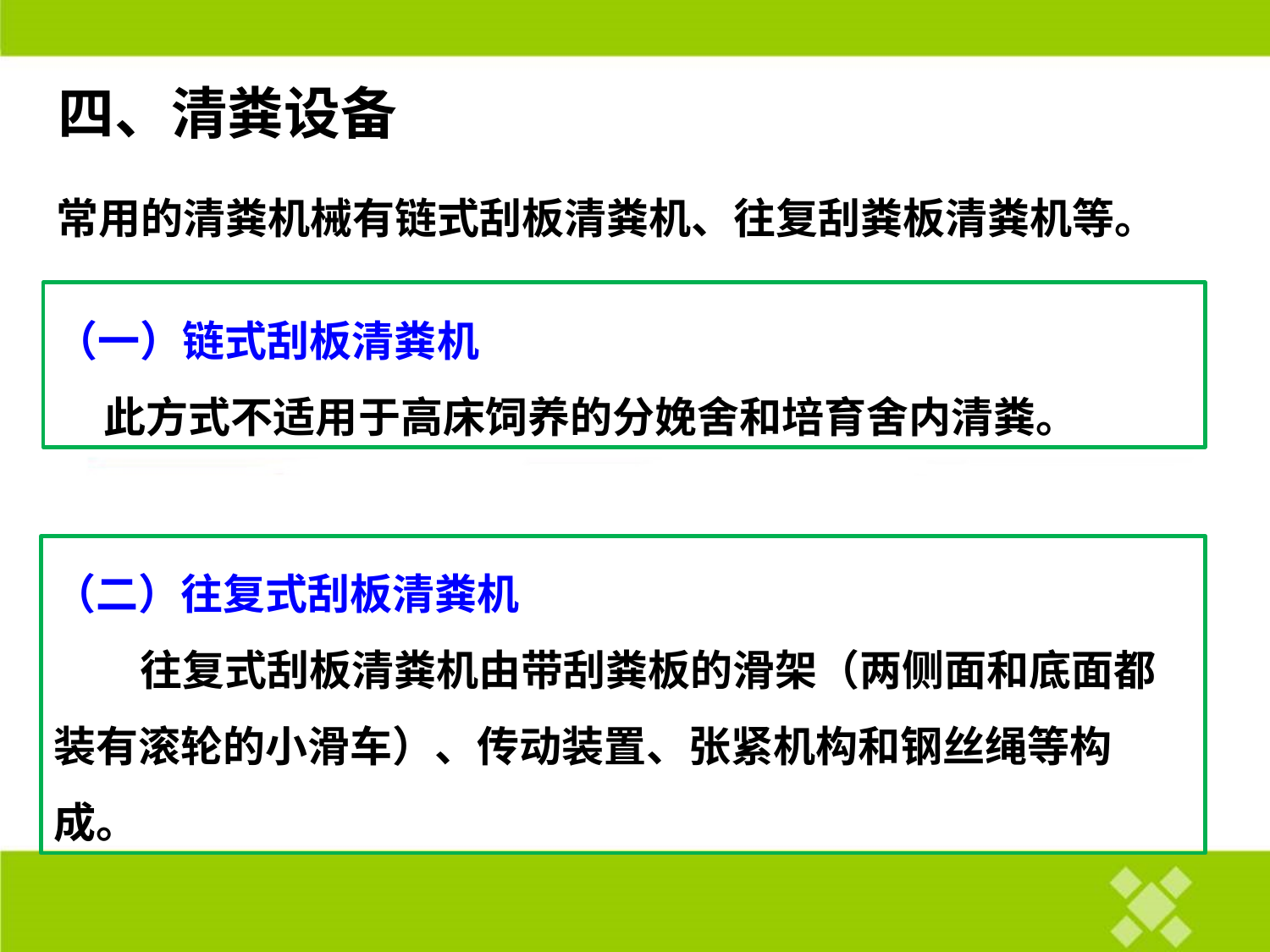

四、清粪设备
常用的清粪机械有链式刮板清粪机、往复刮粪板清粪机等。
（一）链式刮板清粪机
    此方式不适用于高床饲养的分娩舍和培育舍内清粪。
（二）往复式刮板清粪机
        往复式刮板清粪机由带刮粪板的滑架（两侧面和底面都装有滚轮的小滑车）、传动装置、张紧机构和钢丝绳等构成。